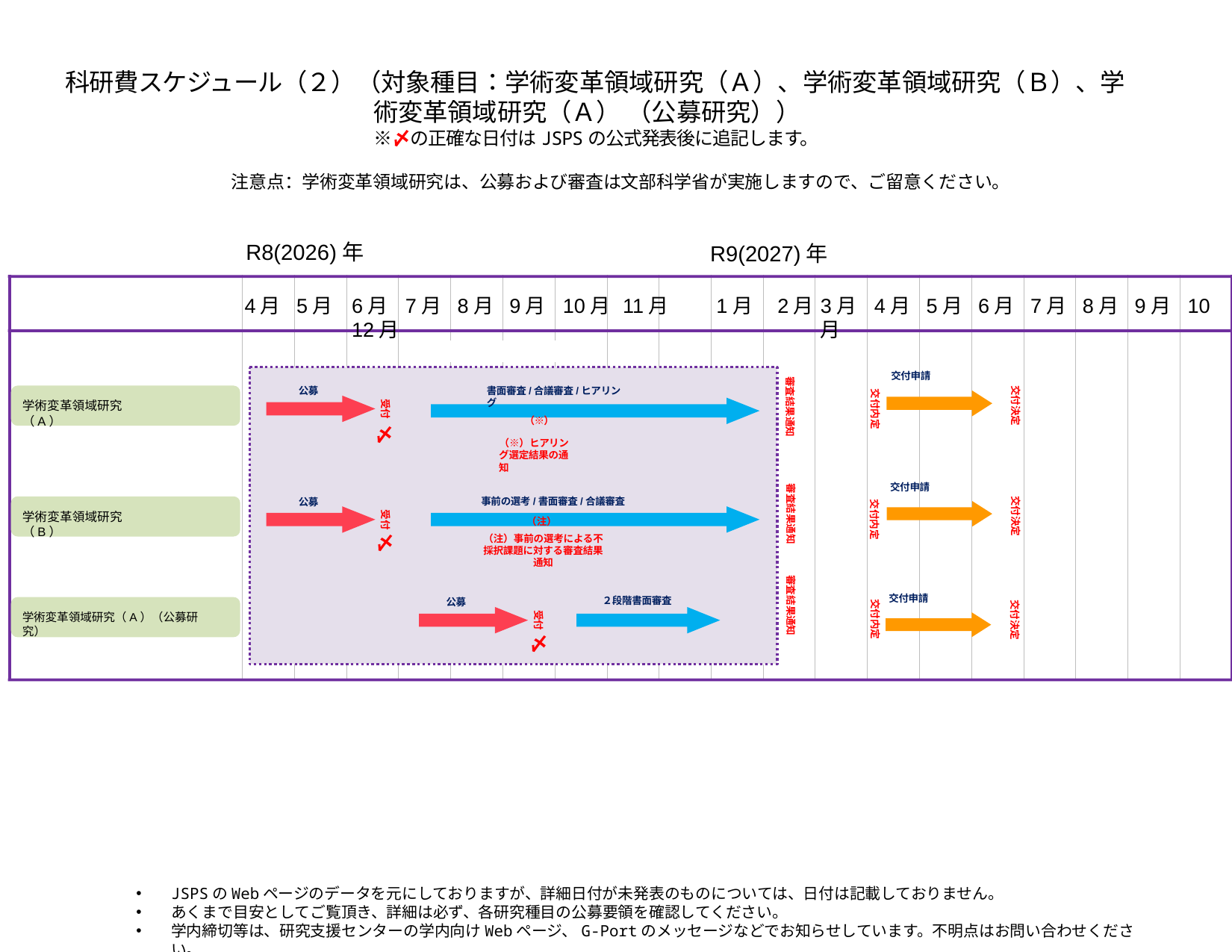

# 科研費スケジュール（２）（対象種目：学術変革領域研究（Ａ）、学術変革領域研究（Ｂ）、学術変革領域研究（Ａ） （公募研究）） ※〆の正確な日付はJSPSの公式発表後に追記します。
注意点：学術変革領域研究は、公募および審査は文部科学省が実施しますので、ご留意ください。
R8(2026)年
R9(2027)年

4月	5月
6月	7月	8月	9月  10月 11月 12月
1月	2月
3月	4月	5月	6月	7月	8月	9月  10月

交付申請
審査結果通知
書面審査/合議審査/ヒアリング
（※）
（※）ヒアリング選定結果の通知
公募
交付決定

交付内定

学術変⾰領域研究（A）
受付
〆
交付申請
審査結果通知
事前の選考/書面審査/合議審査
（注）
（注）事前の選考による不採択課題に対する審査結果通知
公募
交付決定

交付内定

学術変⾰領域研究（B）
受付
〆
審査結果通知
交付申請
２段階書面審査
公募

交付内定
交付決定

受付
学術変⾰領域研究（A）（公募研究）

〆
JSPSのWebページのデータを元にしておりますが、詳細日付が未発表のものについては、日付は記載しておりません。
あくまで目安としてご覧頂き、詳細は必ず、各研究種目の公募要領を確認してください。
学内締切等は、研究支援センターの学内向けWebページ、G-Portのメッセージなどでお知らせしています。不明点はお問い合わせください。